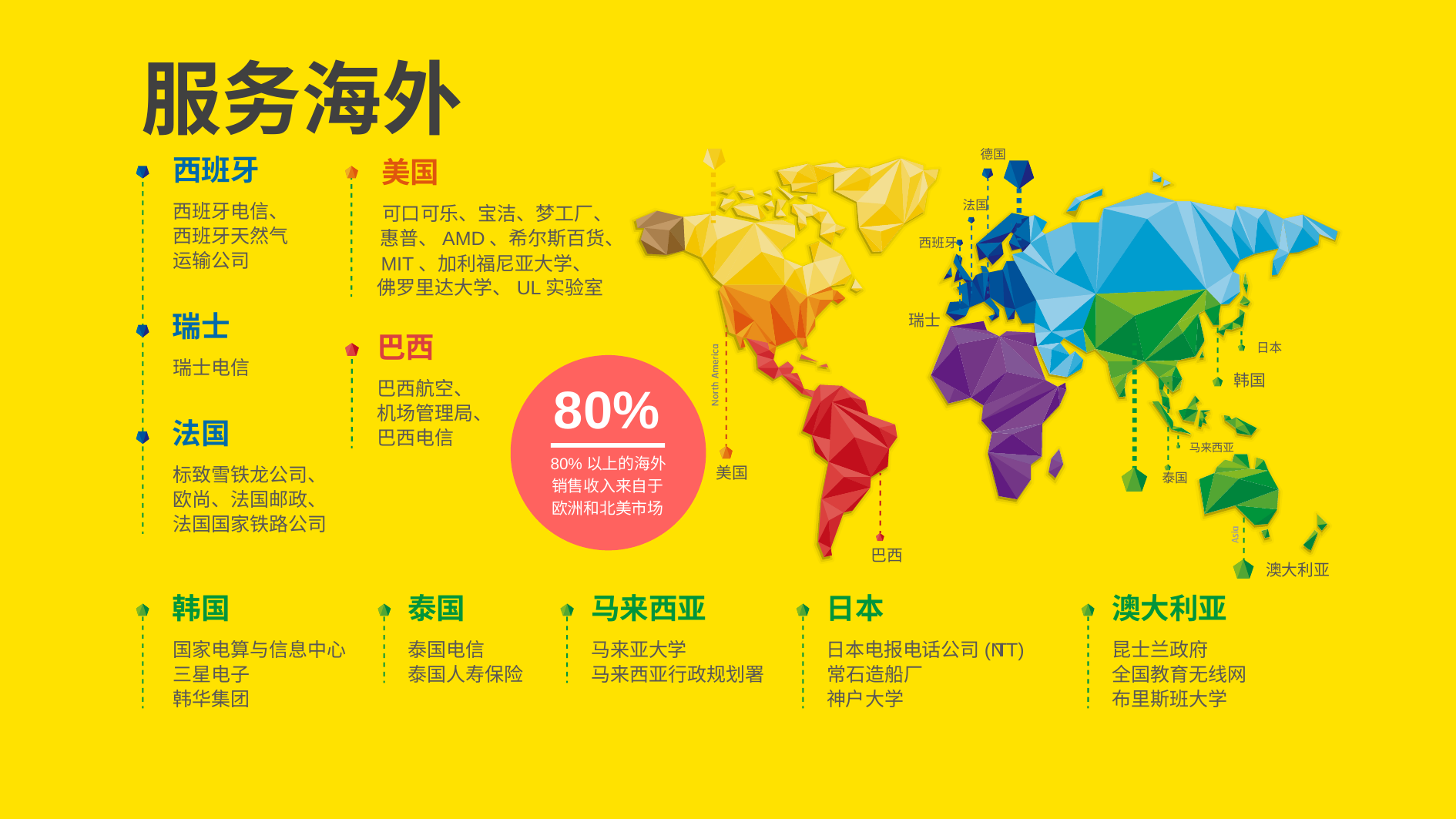

服务海外

德国

西班牙
美国

法国
西班牙电信、
可口可乐、宝洁、梦工厂、

西班牙天然气

惠普、AMD、希尔斯百货、
西班牙

运输公司
MIT、加利福尼亚大学、
佛罗里达大学、UL实验室

瑞士

瑞士

巴西

日本

瑞士电信

韩国
80%
巴西航空、

机场管理局、
法国
巴西电信

马来西亚

80%以上的海外
标致雪铁龙公司、
美国

泰国

销售收入来自于

欧尚、法国邮政、
欧洲和北美市场

法国国家铁路公司

巴西

澳大利亚
韩国
泰国
马来西亚
日本

国家电算与信息中心
泰国电信
马来亚大学
日本电报电话公司(N
T
T)
三星电子
泰国人寿保险
马来西亚行政规划署
常石造船厂

韩华集团
神户大学

澳大利亚

昆士兰政府
全国教育无线网
布里斯班大学